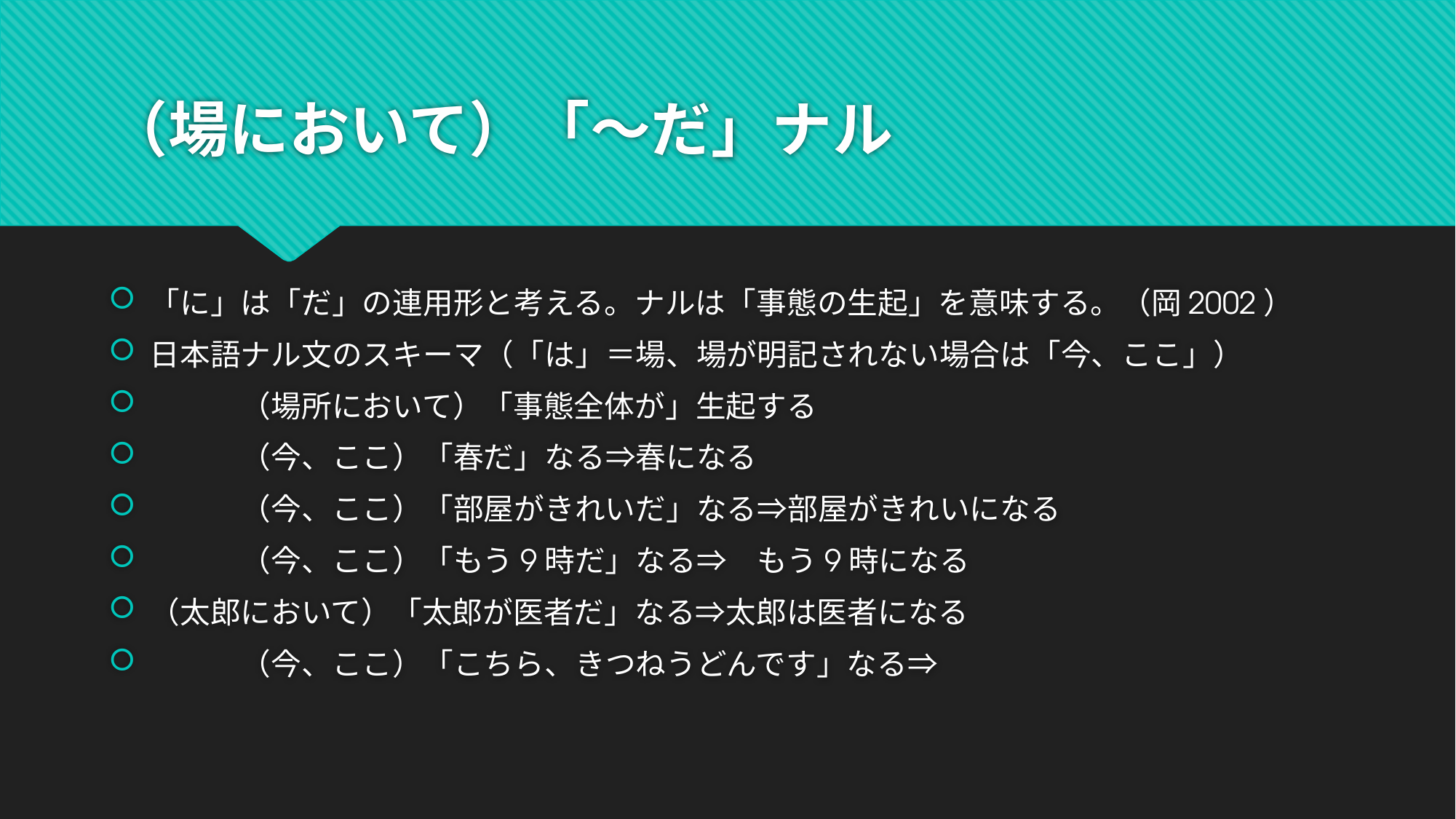

# （場において）「～だ」ナル
「に」は「だ」の連用形と考える。ナルは「事態の生起」を意味する。（岡2002）
日本語ナル文のスキーマ（「は」＝場、場が明記されない場合は「今、ここ」）
　　　（場所において）「事態全体が」生起する
　　　（今、ここ）「春だ」なる⇒春になる
　　　（今、ここ）「部屋がきれいだ」なる⇒部屋がきれいになる
　　　（今、ここ）「もう9時だ」なる⇒　もう9時になる
（太郎において）「太郎が医者だ」なる⇒太郎は医者になる
　　　（今、ここ）「こちら、きつねうどんです」なる⇒